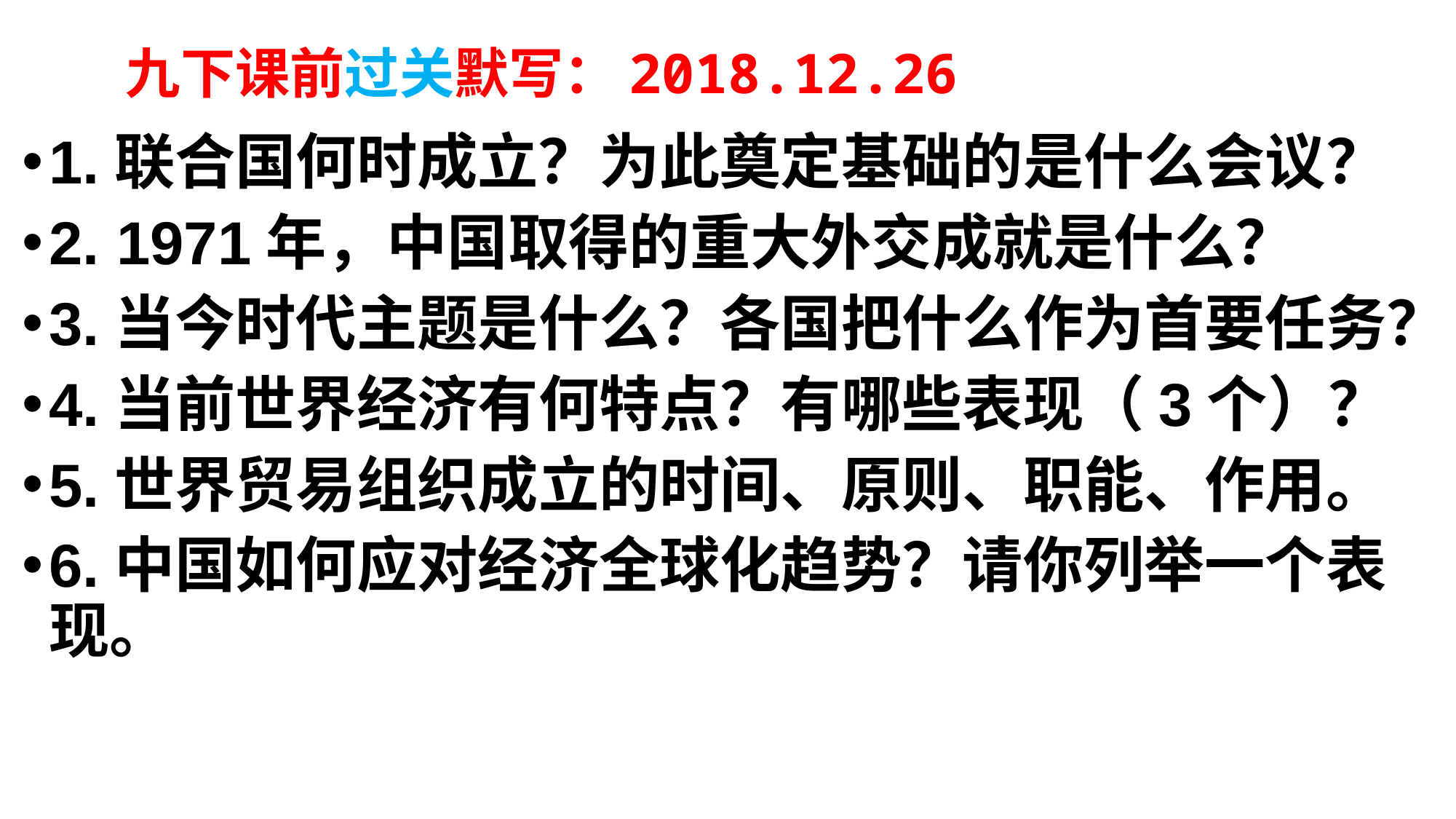

# 九下课前过关默写：2018.12.26
1.联合国何时成立？为此奠定基础的是什么会议？
2. 1971年，中国取得的重大外交成就是什么？
3.当今时代主题是什么？各国把什么作为首要任务？
4.当前世界经济有何特点？有哪些表现（3个）？
5.世界贸易组织成立的时间、原则、职能、作用。
6.中国如何应对经济全球化趋势？请你列举一个表现。